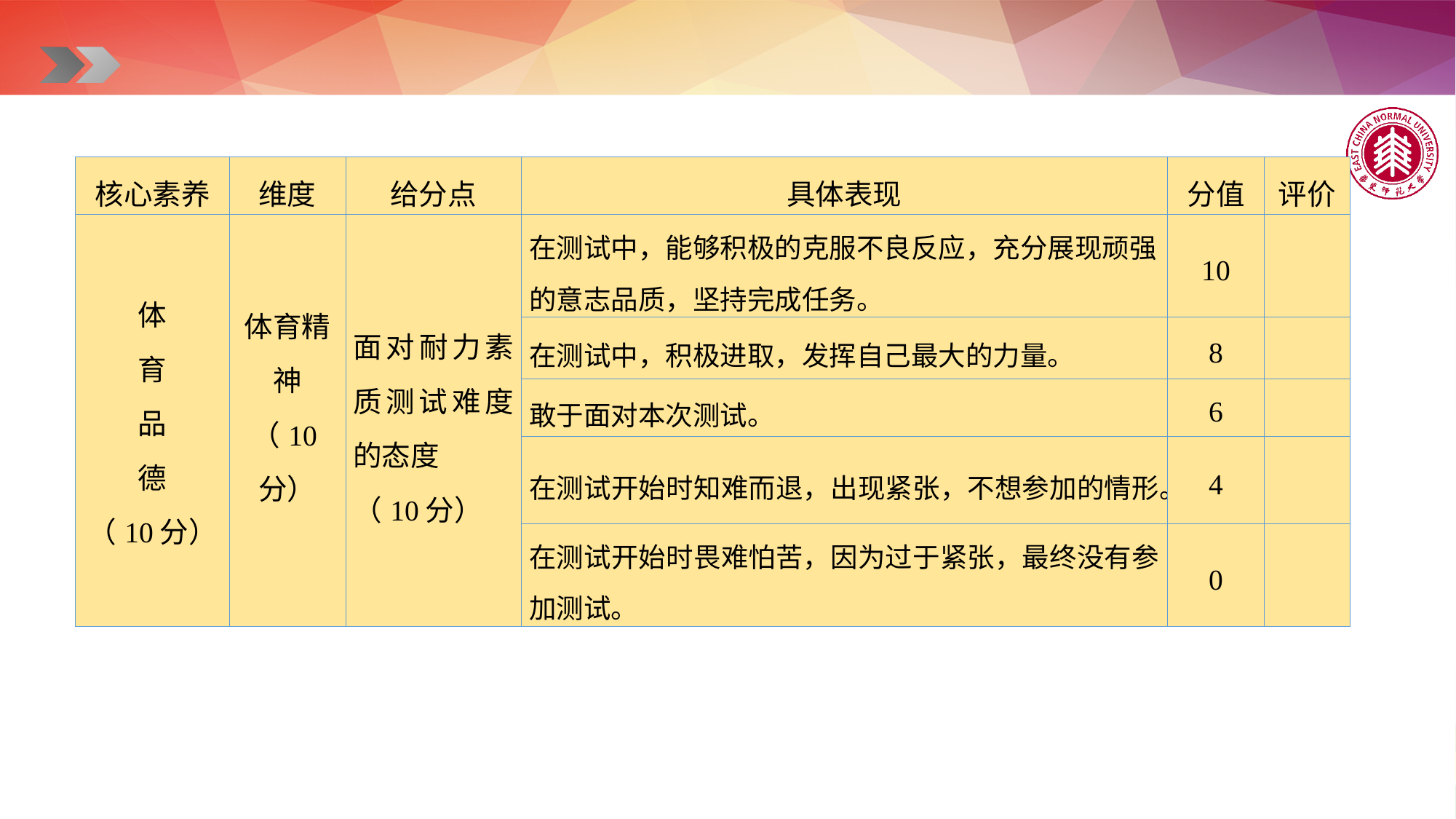

| 核心素养 | 维度 | 给分点 | 具体表现 | 分值 | 评价 |
| --- | --- | --- | --- | --- | --- |
| 体 育 品 德 （10分） | 体育精神 （10分） | 面对耐力素质测试难度的态度 （10分） | 在测试中，能够积极的克服不良反应，充分展现顽强的意志品质，坚持完成任务。 | 10 |  |
|  |  |  | 在测试中，积极进取，发挥自己最大的力量。 | 8 |  |
|  |  |  | 敢于面对本次测试。 | 6 |  |
|  |  |  | 在测试开始时知难而退，出现紧张，不想参加的情形。 | 4 |  |
|  |  |  | 在测试开始时畏难怕苦，因为过于紧张，最终没有参加测试。 | 0 |  |